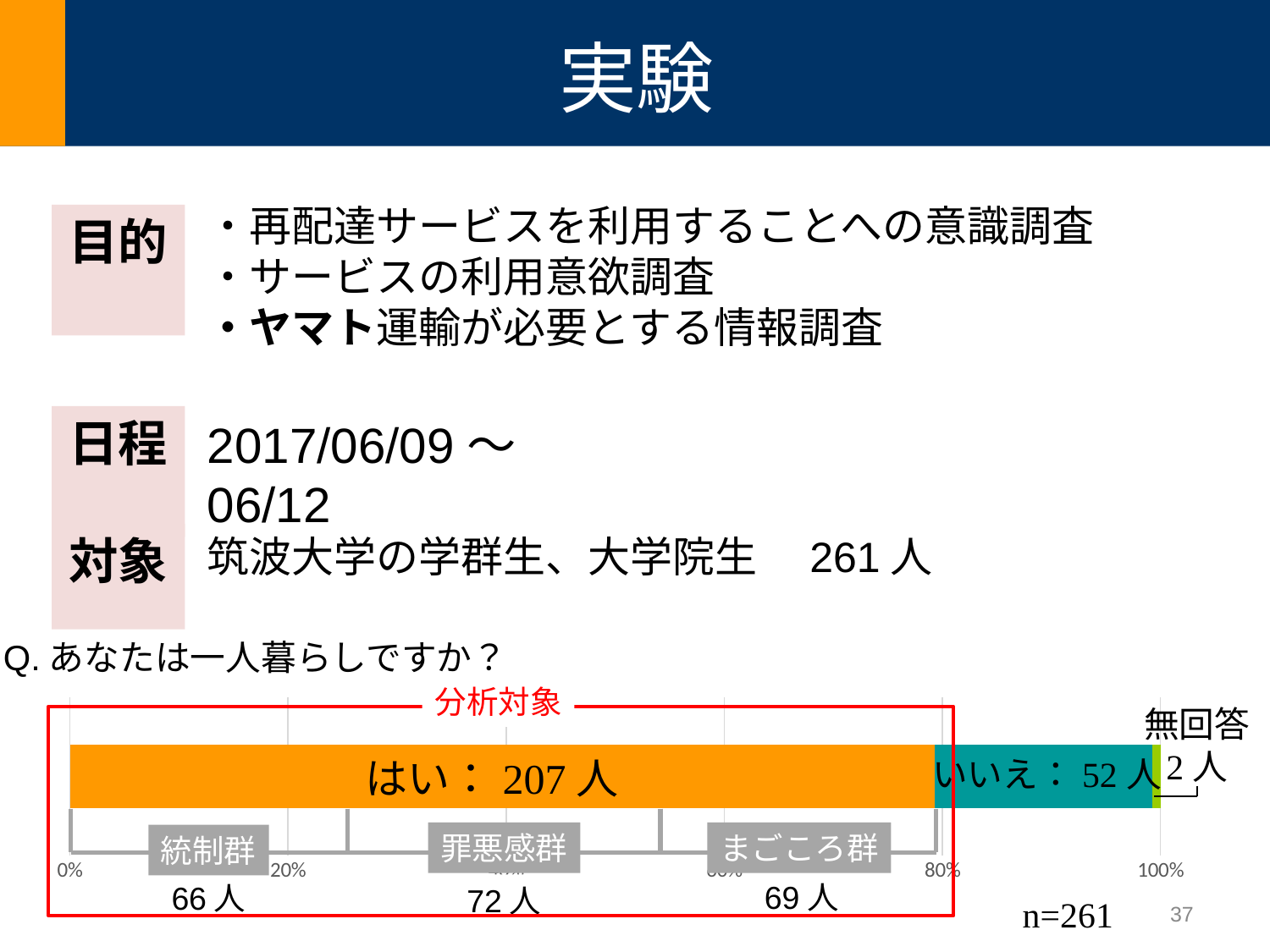

# 実験
・再配達サービスを利用することへの意識調査
・サービスの利用意欲調査
・ヤマト運輸が必要とする情報調査
目的
日程
2017/06/09～06/12
筑波大学の学群生、大学院生　261人
対象

### Chart

| Category | はい | いいえ | 無回答 |
|---|---|---|---|
無回答
2人
はい：207人
いいえ：52人
Q.あなたは一人暮らしですか？
n=261
分析対象

罪悪感群
まごころ群
統制群
69人
66人
72人
37